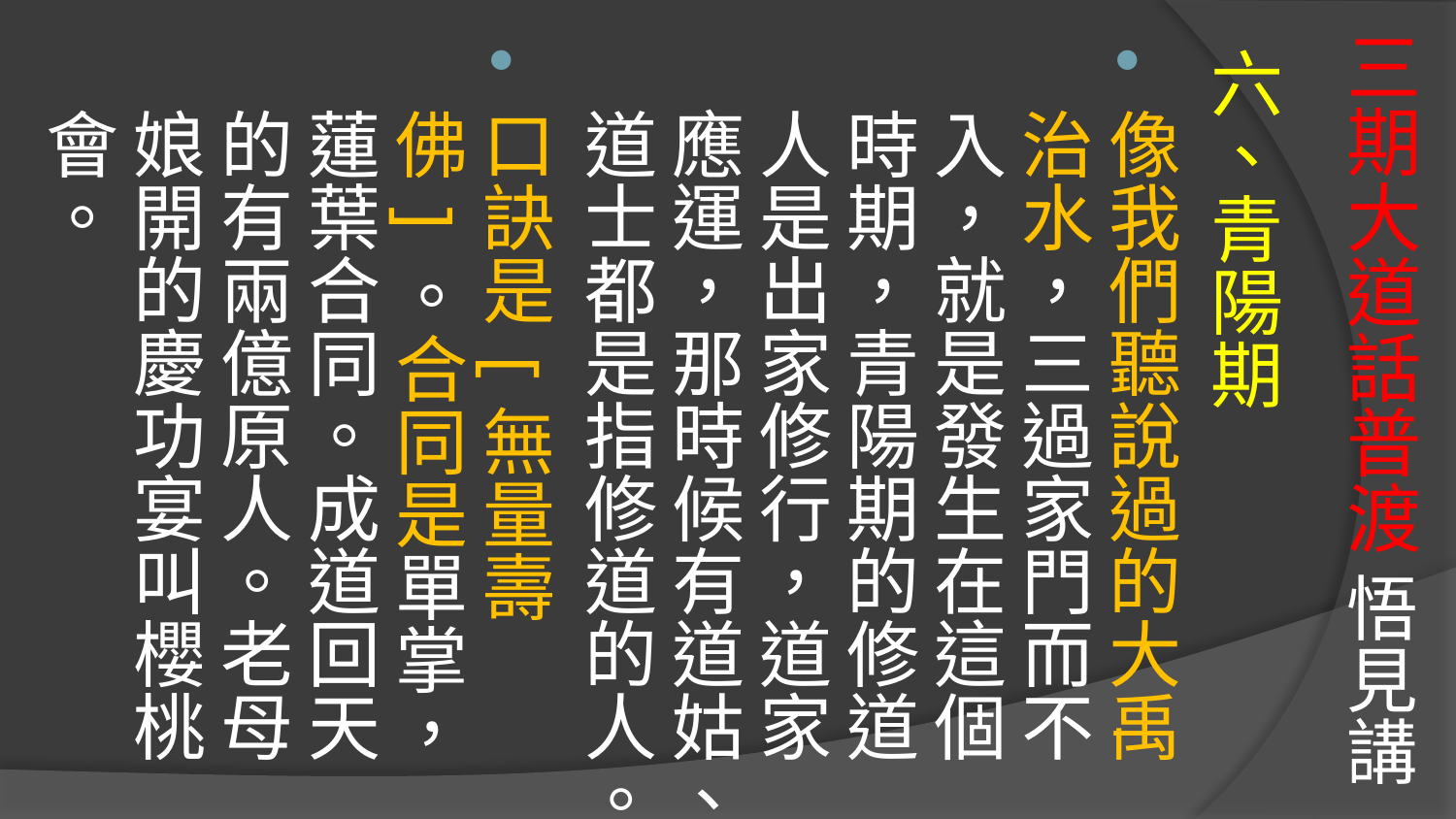

# 三期大道話普渡 悟見講
六、青陽期
像我們聽說過的大禹治水，三過家門而不入，就是發生在這個時期，青陽期的修道人是出家修行，道家應運，那時候有道姑、道士都是指修道的人。
口訣是[無量壽佛]。合同是單掌，蓮葉合同。成道回天的有兩億原人。老母娘開的慶功宴叫櫻桃會。